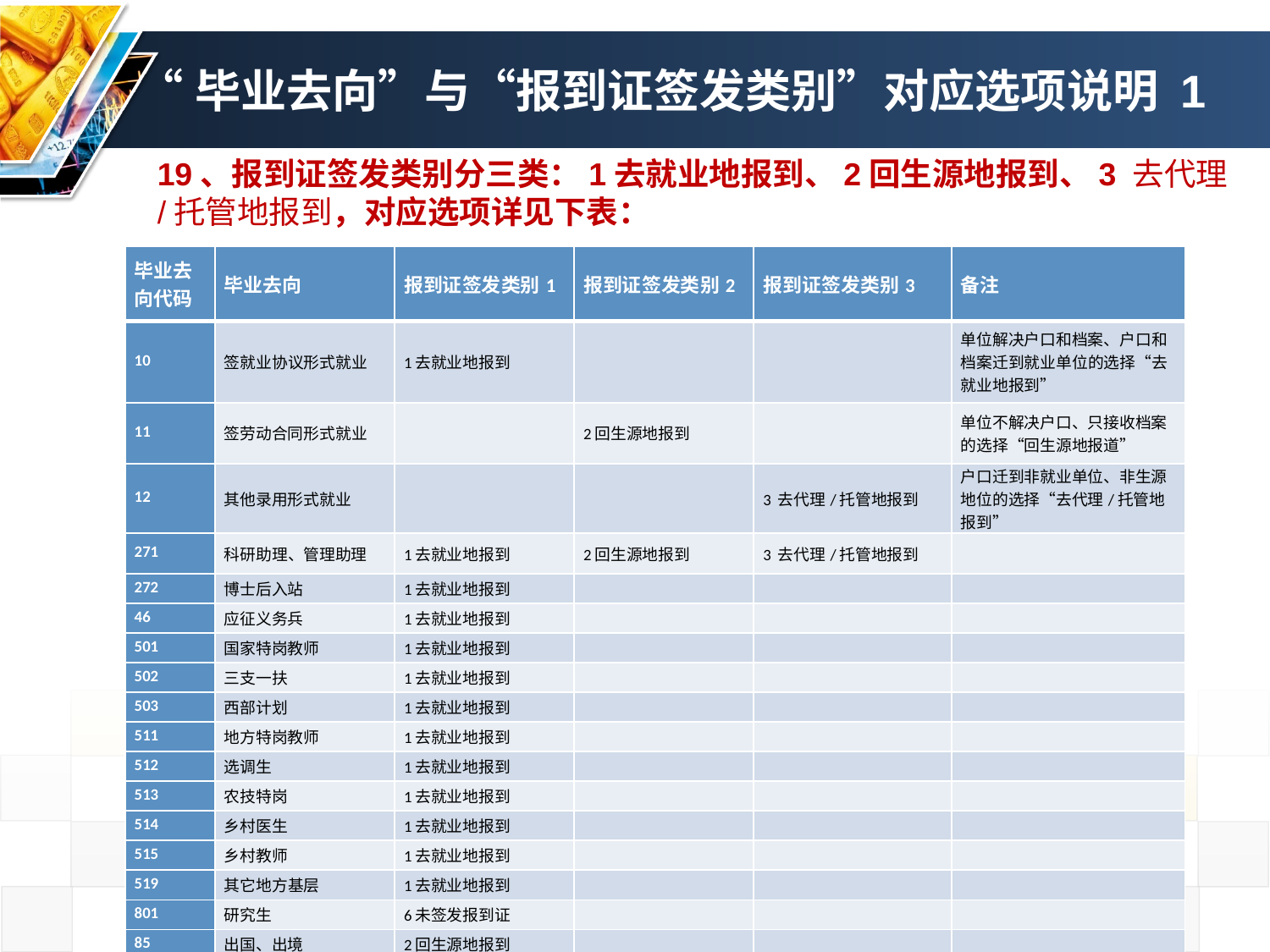

# “毕业去向”与“报到证签发类别”对应选项说明 1
19、报到证签发类别分三类：1去就业地报到、2回生源地报到、3 去代理/托管地报到，对应选项详见下表：
| 毕业去向代码 | 毕业去向 | 报到证签发类别1 | 报到证签发类别2 | 报到证签发类别3 | 备注 |
| --- | --- | --- | --- | --- | --- |
| 10 | 签就业协议形式就业 | 1去就业地报到 |  |  | 单位解决户口和档案、户口和档案迁到就业单位的选择“去就业地报到” |
| 11 | 签劳动合同形式就业 |  | 2回生源地报到 |  | 单位不解决户口、只接收档案的选择“回生源地报道” |
| 12 | 其他录用形式就业 |  |  | 3 去代理/托管地报到 | 户口迁到非就业单位、非生源地位的选择“去代理/托管地报到” |
| 271 | 科研助理、管理助理 | 1去就业地报到 | 2回生源地报到 | 3 去代理/托管地报到 |  |
| 272 | 博士后入站 | 1去就业地报到 |  |  |  |
| 46 | 应征义务兵 | 1去就业地报到 |  |  |  |
| 501 | 国家特岗教师 | 1去就业地报到 |  |  |  |
| 502 | 三支一扶 | 1去就业地报到 |  |  |  |
| 503 | 西部计划 | 1去就业地报到 |  |  |  |
| 511 | 地方特岗教师 | 1去就业地报到 |  |  |  |
| 512 | 选调生 | 1去就业地报到 |  |  |  |
| 513 | 农技特岗 | 1去就业地报到 |  |  |  |
| 514 | 乡村医生 | 1去就业地报到 |  |  |  |
| 515 | 乡村教师 | 1去就业地报到 |  |  |  |
| 519 | 其它地方基层 | 1去就业地报到 |  |  |  |
| 801 | 研究生 | 6未签发报到证 |  |  |  |
| 85 | 出国、出境 | 2回生源地报到 |  |  |  |